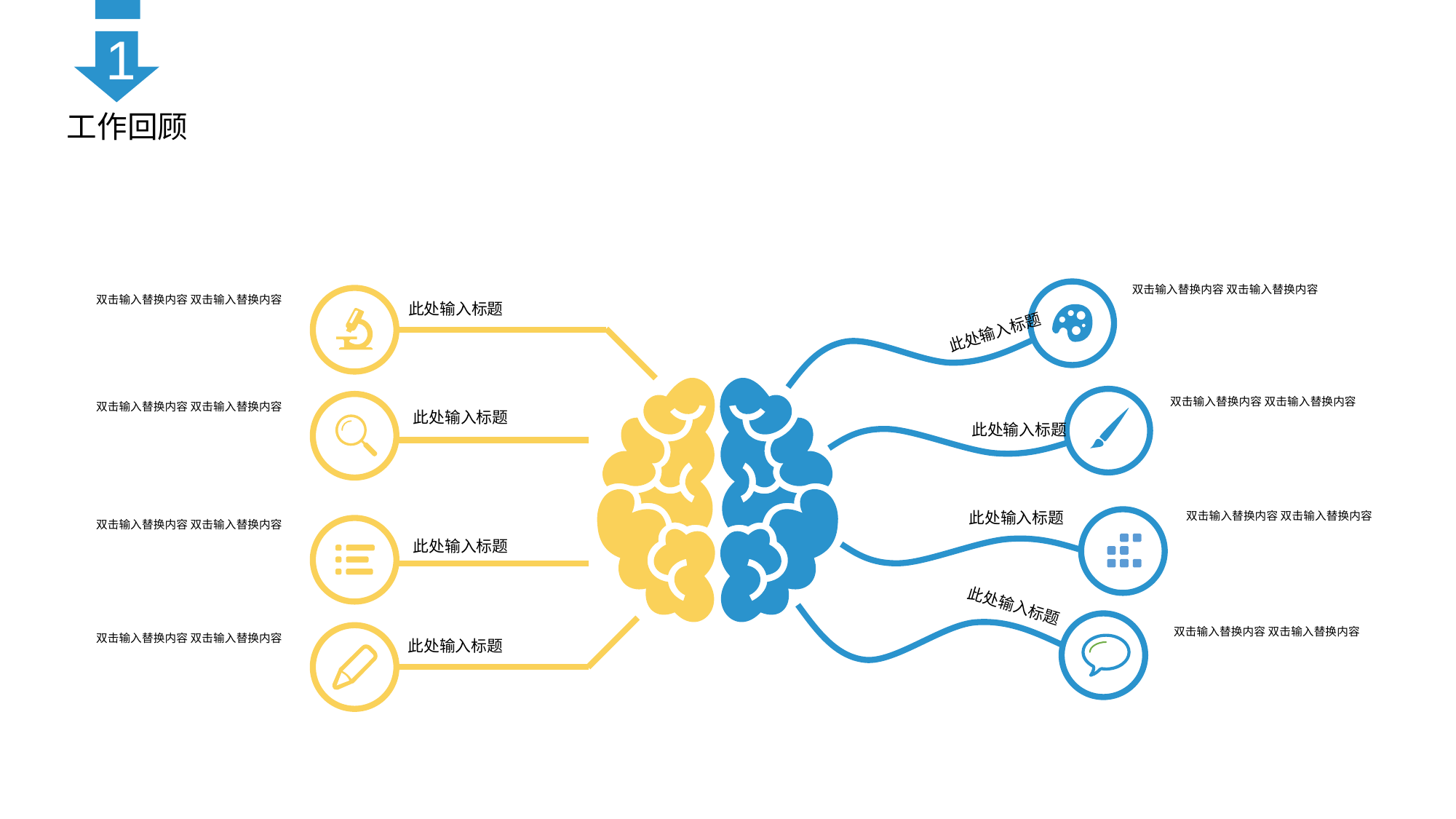

1
工作回顾
双击输入替换内容 双击输入替换内容
双击输入替换内容 双击输入替换内容

此处输入标题

此处输入标题

双击输入替换内容 双击输入替换内容
双击输入替换内容 双击输入替换内容

此处输入标题

此处输入标题

双击输入替换内容 双击输入替换内容
此处输入标题
双击输入替换内容 双击输入替换内容

此处输入标题

此处输入标题

双击输入替换内容 双击输入替换内容

双击输入替换内容 双击输入替换内容

此处输入标题